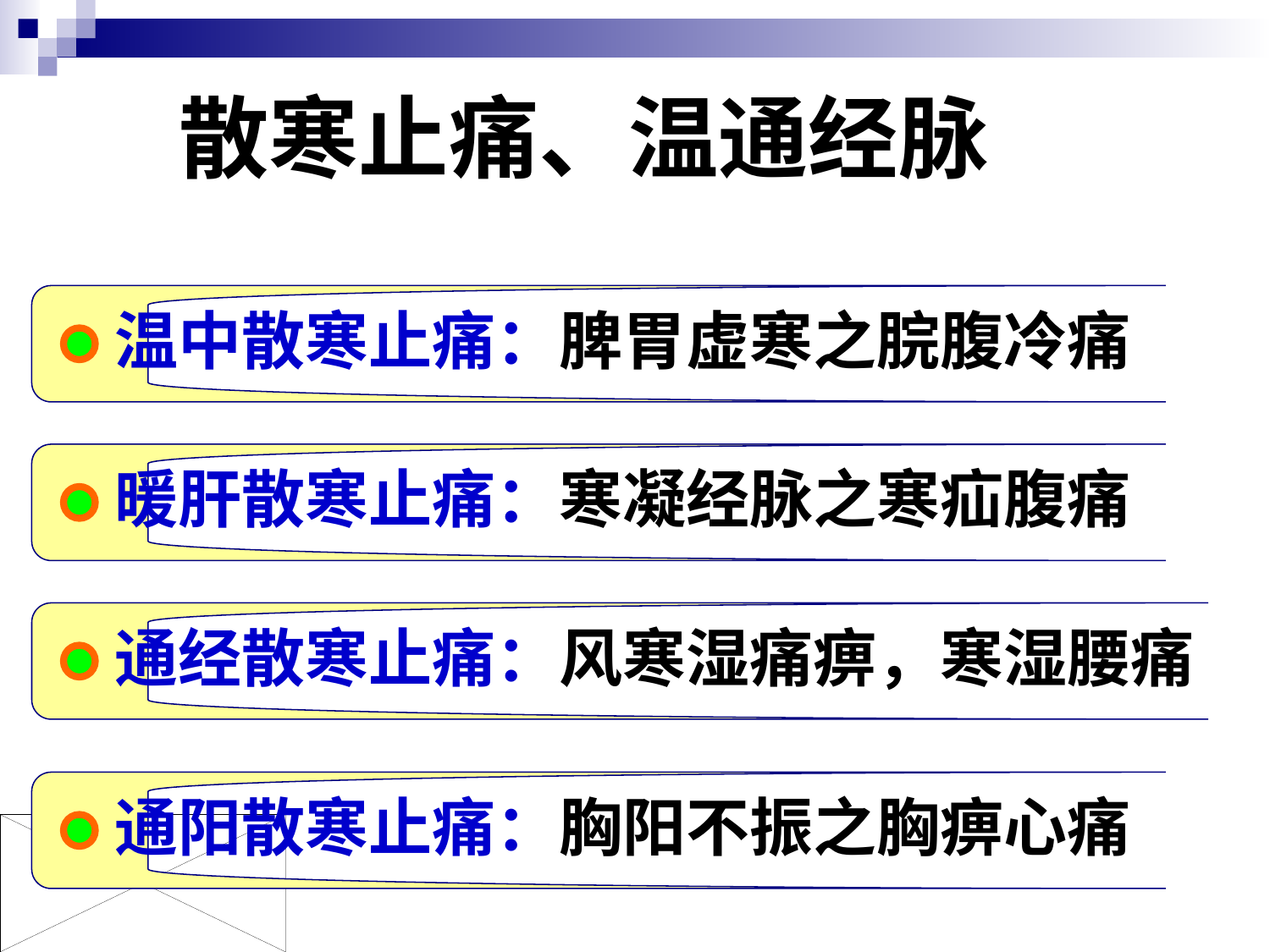

# 散寒止痛、温通经脉

温中散寒止痛：脾胃虚寒之脘腹冷痛

暖肝散寒止痛：寒凝经脉之寒疝腹痛

通经散寒止痛：风寒湿痛痹，寒湿腰痛

通阳散寒止痛：胸阳不振之胸痹心痛